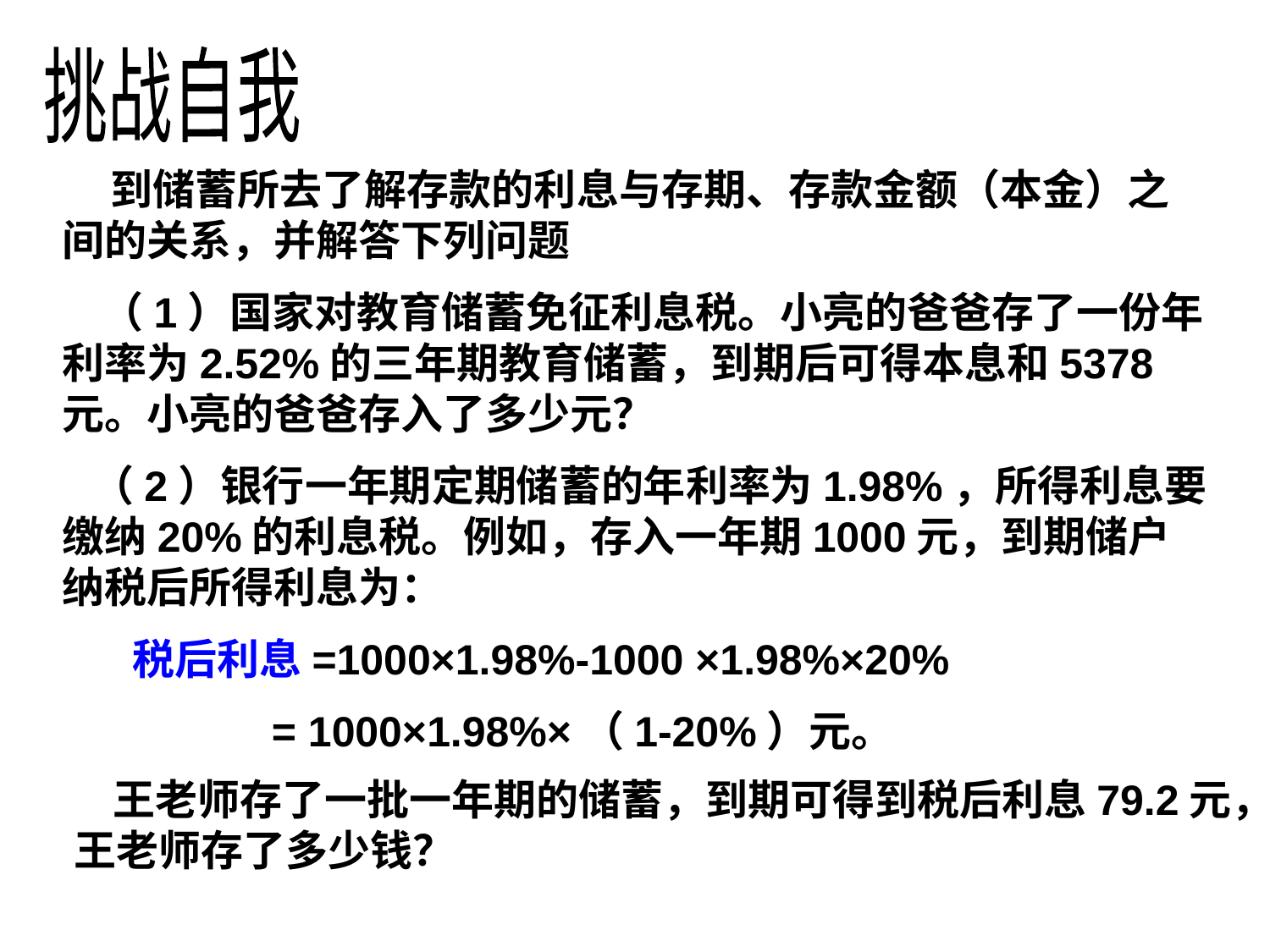

挑战自我
    到储蓄所去了解存款的利息与存期、存款金额（本金）之间的关系，并解答下列问题
   （1）国家对教育储蓄免征利息税。小亮的爸爸存了一份年利率为2.52%的三年期教育储蓄，到期后可得本息和5378元。小亮的爸爸存入了多少元？
  （2）银行一年期定期储蓄的年利率为1.98%，所得利息要缴纳20%的利息税。例如，存入一年期1000元，到期储户纳税后所得利息为：

   税后利息=1000×1.98%-1000 ×1.98%×20%
               = 1000×1.98%×（1-20%）元。
   王老师存了一批一年期的储蓄，到期可得到税后利息79.2元，王老师存了多少钱？